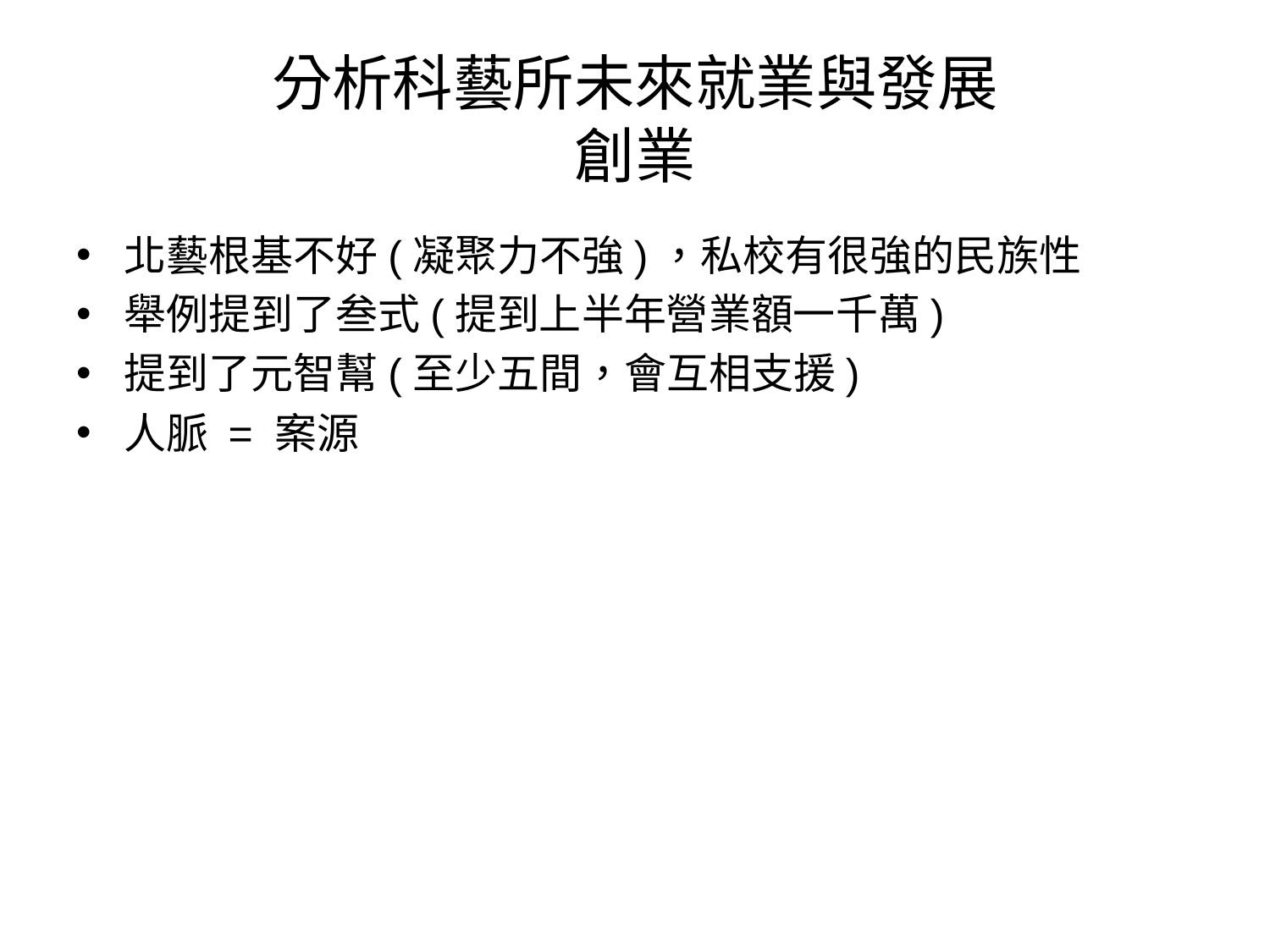

# 分析科藝所未來就業與發展 創業
北藝根基不好(凝聚力不強)，私校有很強的民族性
舉例提到了叁式(提到上半年營業額一千萬)
提到了元智幫(至少五間，會互相支援)
人脈 = 案源